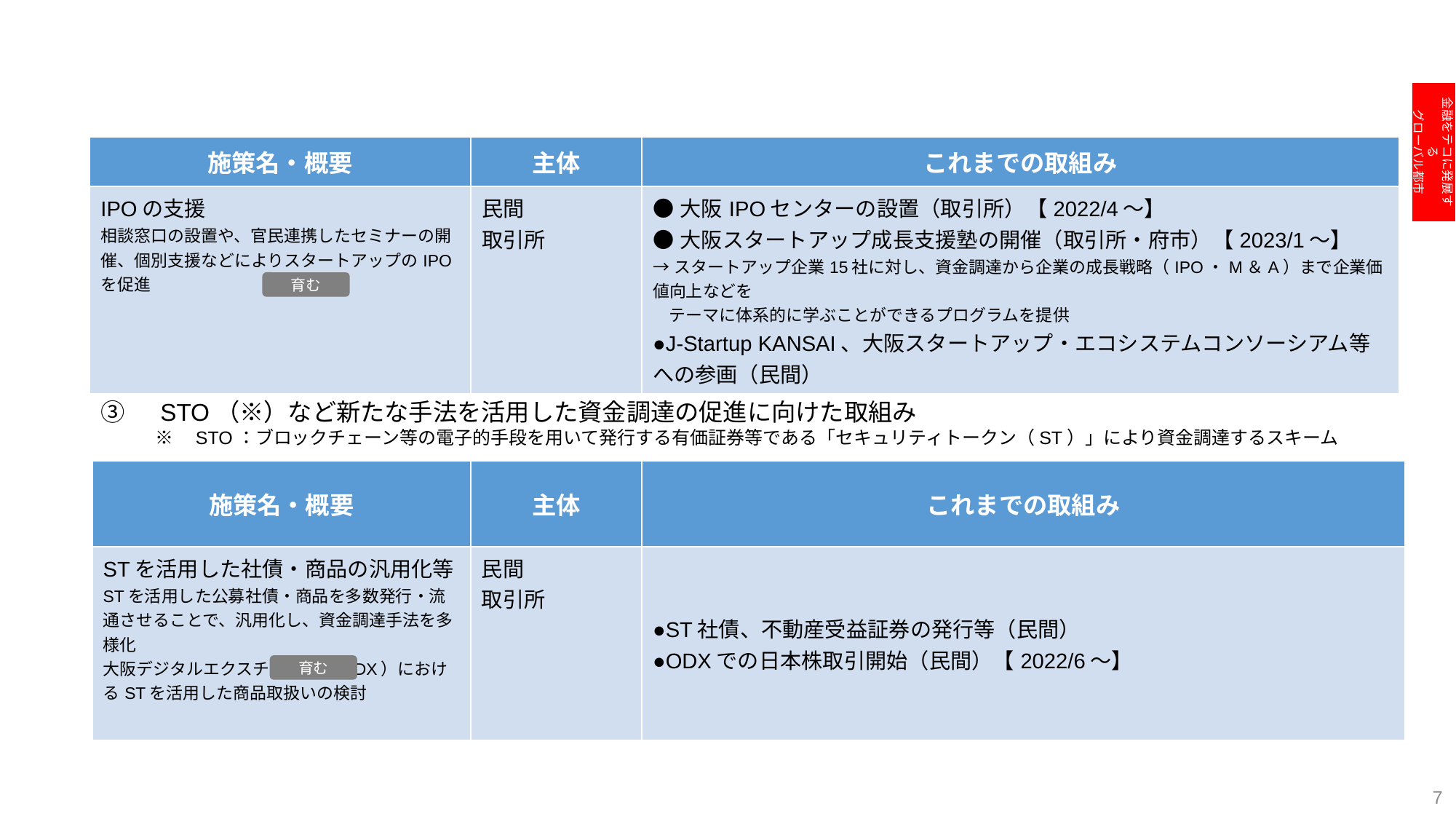

金融をテコに発展する
グローバル都市
| 施策名・概要 | 主体 | これまでの取組み |
| --- | --- | --- |
| IPOの支援 相談窓口の設置や、官民連携したセミナーの開催、個別支援などによりスタートアップのIPOを促進 | 民間 取引所 | ●大阪IPOセンターの設置（取引所）【2022/4～】 ●大阪スタートアップ成長支援塾の開催（取引所・府市）【2023/1～】 →スタートアップ企業15社に対し、資金調達から企業の成長戦略（IPO・M＆A）まで企業価値向上などを テーマに体系的に学ぶことができるプログラムを提供 ●J-Startup KANSAI、大阪スタートアップ・エコシステムコンソーシアム等への参画（民間） |
育む
③　STO（※）など新たな手法を活用した資金調達の促進に向けた取組み
　　　※　STO：ブロックチェーン等の電子的手段を用いて発行する有価証券等である「セキュリティトークン（ST）」により資金調達するスキーム
| 施策名・概要 | 主体 | これまでの取組み |
| --- | --- | --- |
| STを活用した社債・商品の汎用化等 STを活用した公募社債・商品を多数発行・流通させることで、汎用化し、資金調達手法を多様化 大阪デジタルエクスチェンジ（ODX）におけるSTを活用した商品取扱いの検討 | 民間 取引所 | ●ST社債、不動産受益証券の発行等（民間） ●ODXでの日本株取引開始（民間）【2022/6～】 |
育む
7